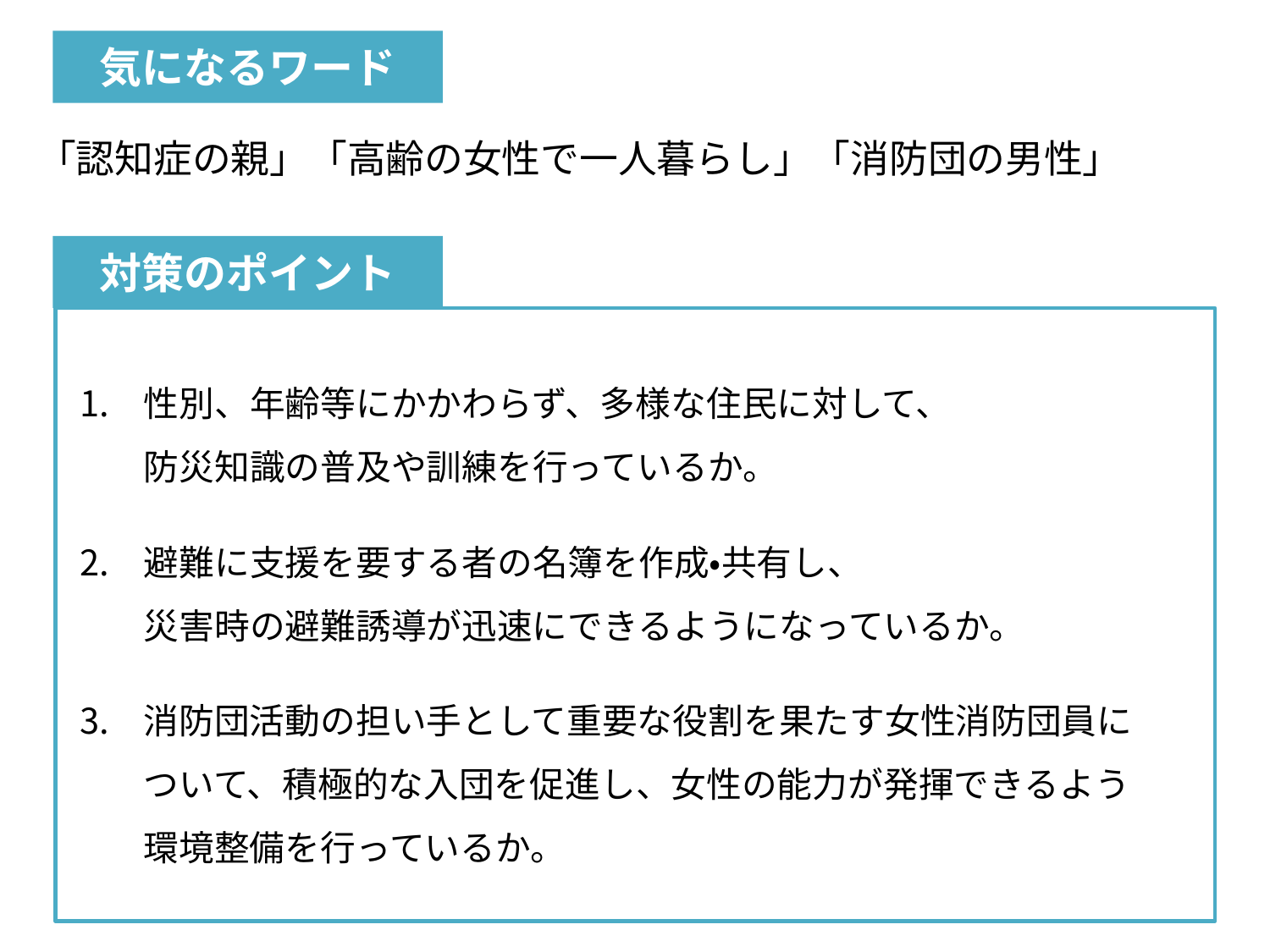

気になるワード
「認知症の親」「高齢の女性で一人暮らし」「消防団の男性」
対策のポイント
性別、年齢等にかかわらず、多様な住民に対して、
防災知識の普及や訓練を行っているか。
避難に支援を要する者の名簿を作成・共有し、
災害時の避難誘導が迅速にできるようになっているか。
消防団活動の担い手として重要な役割を果たす女性消防団員に
ついて、積極的な入団を促進し、女性の能力が発揮できるよう
環境整備を行っているか。